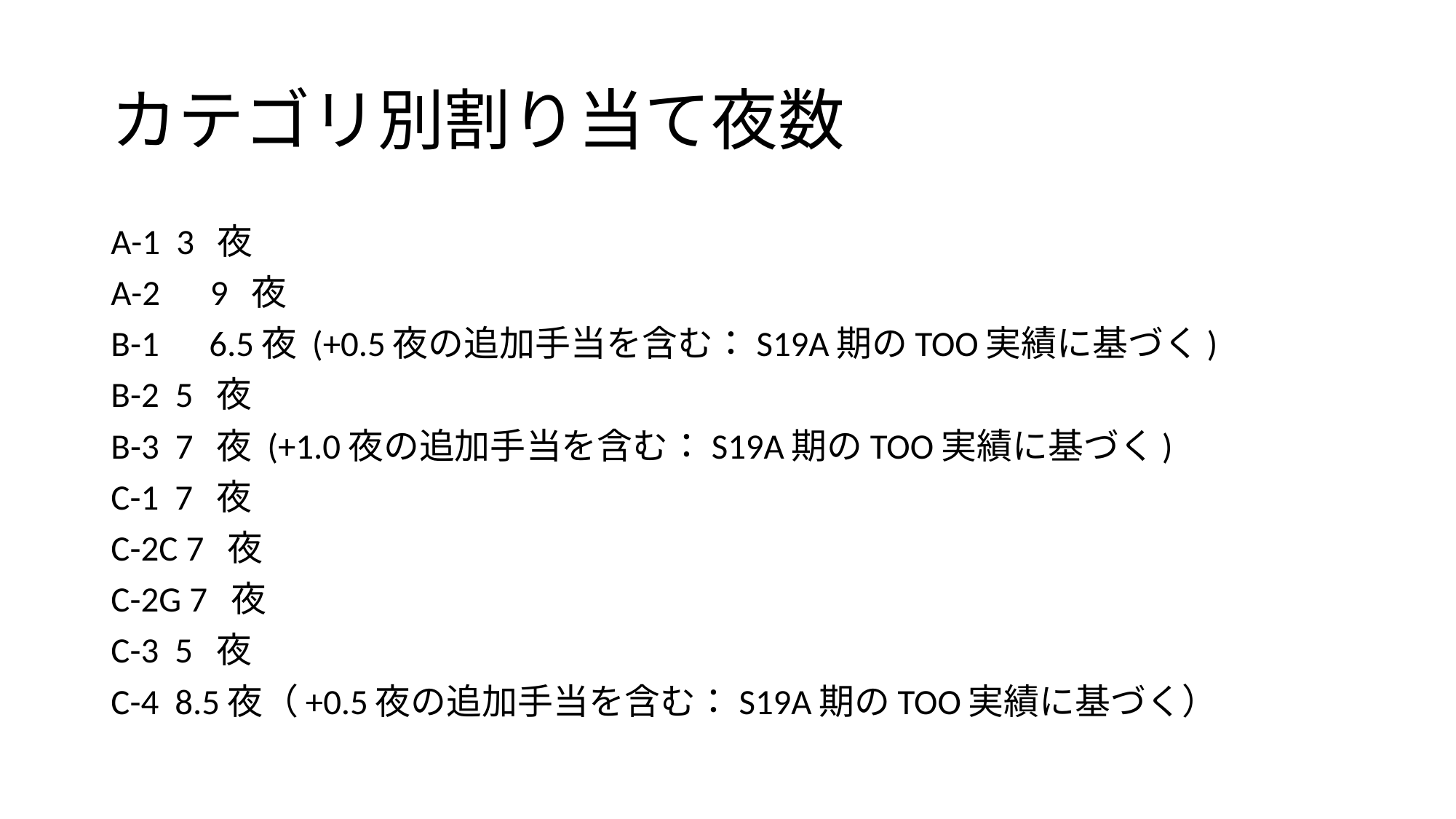

# カテゴリ別割り当て夜数
A-1  3  夜
A-2　9  夜
B-1　6.5夜 (+0.5夜の追加手当を含む：S19A期のTOO実績に基づく)
B-2  5  夜
B-3  7  夜 (+1.0夜の追加手当を含む：S19A期のTOO実績に基づく)
C-1  7  夜
C-2C 7  夜
C-2G 7  夜
C-3  5  夜
C-4  8.5夜（+0.5夜の追加手当を含む：S19A期のTOO実績に基づく）